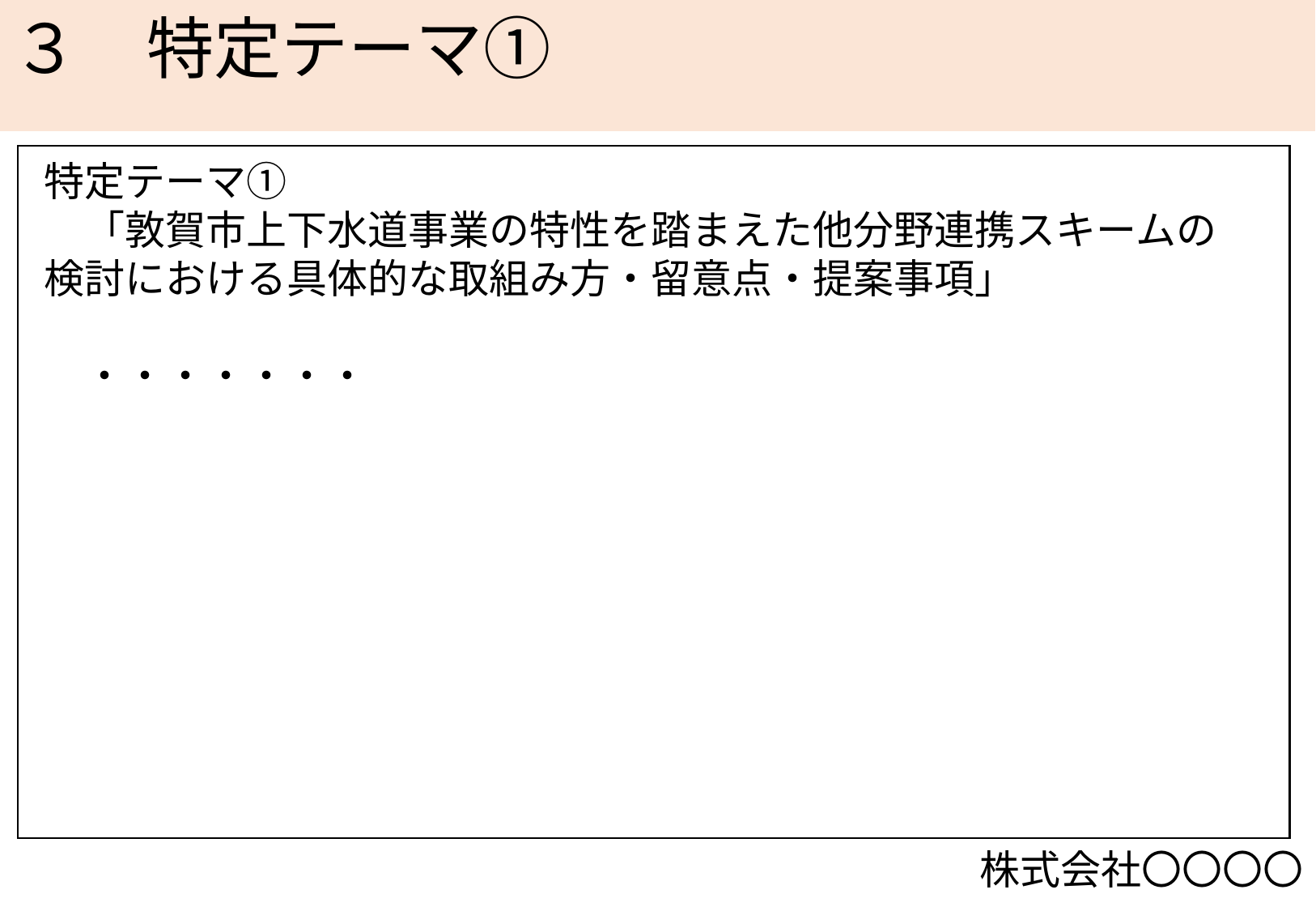

３　特定テーマ①

特定テーマ①
　「敦賀市上下水道事業の特性を踏まえた他分野連携スキームの検討における具体的な取組み方・留意点・提案事項」

　・・・・・・・
株式会社〇〇〇〇